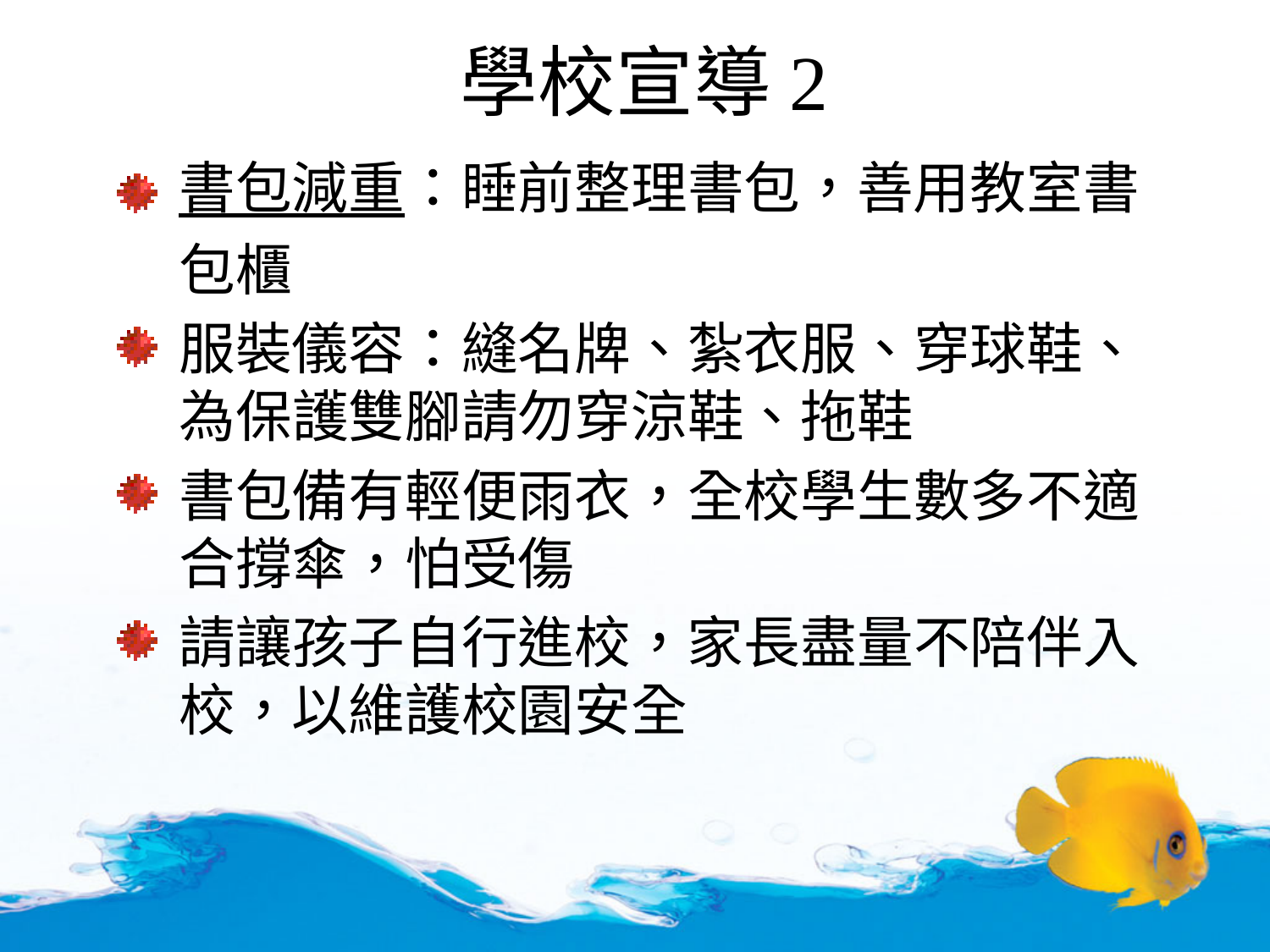

# 學校宣導2
書包減重：睡前整理書包，善用教室書包櫃
服裝儀容：縫名牌、紮衣服、穿球鞋、為保護雙腳請勿穿涼鞋、拖鞋
書包備有輕便雨衣，全校學生數多不適合撐傘，怕受傷
請讓孩子自行進校，家長盡量不陪伴入校，以維護校園安全